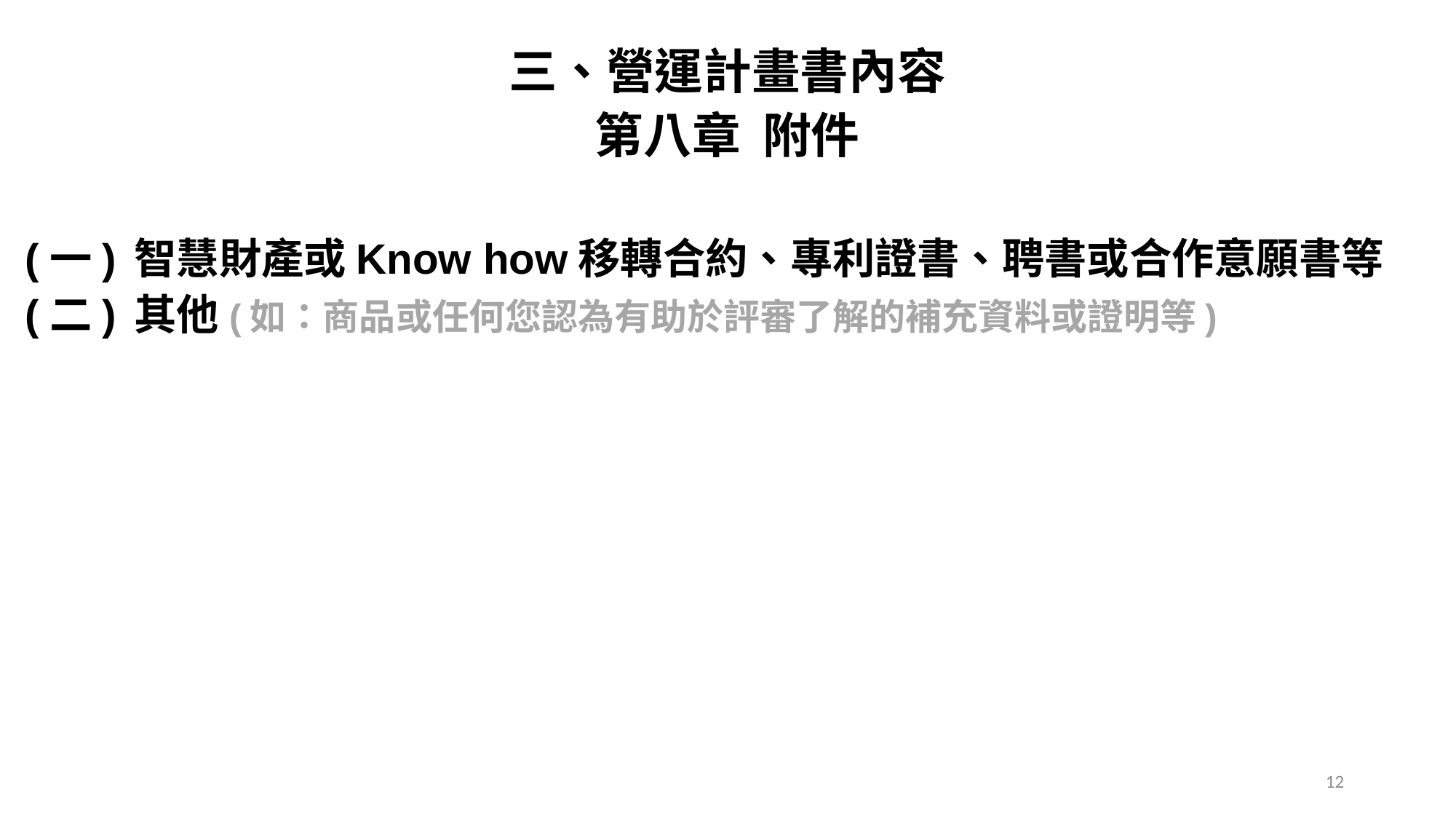

三、營運計畫書內容
第八章  附件

(一)	智慧財產或Know how移轉合約、專利證書、聘書或合作意願書等
(二)	其他(如：商品或任何您認為有助於評審了解的補充資料或證明等)
12